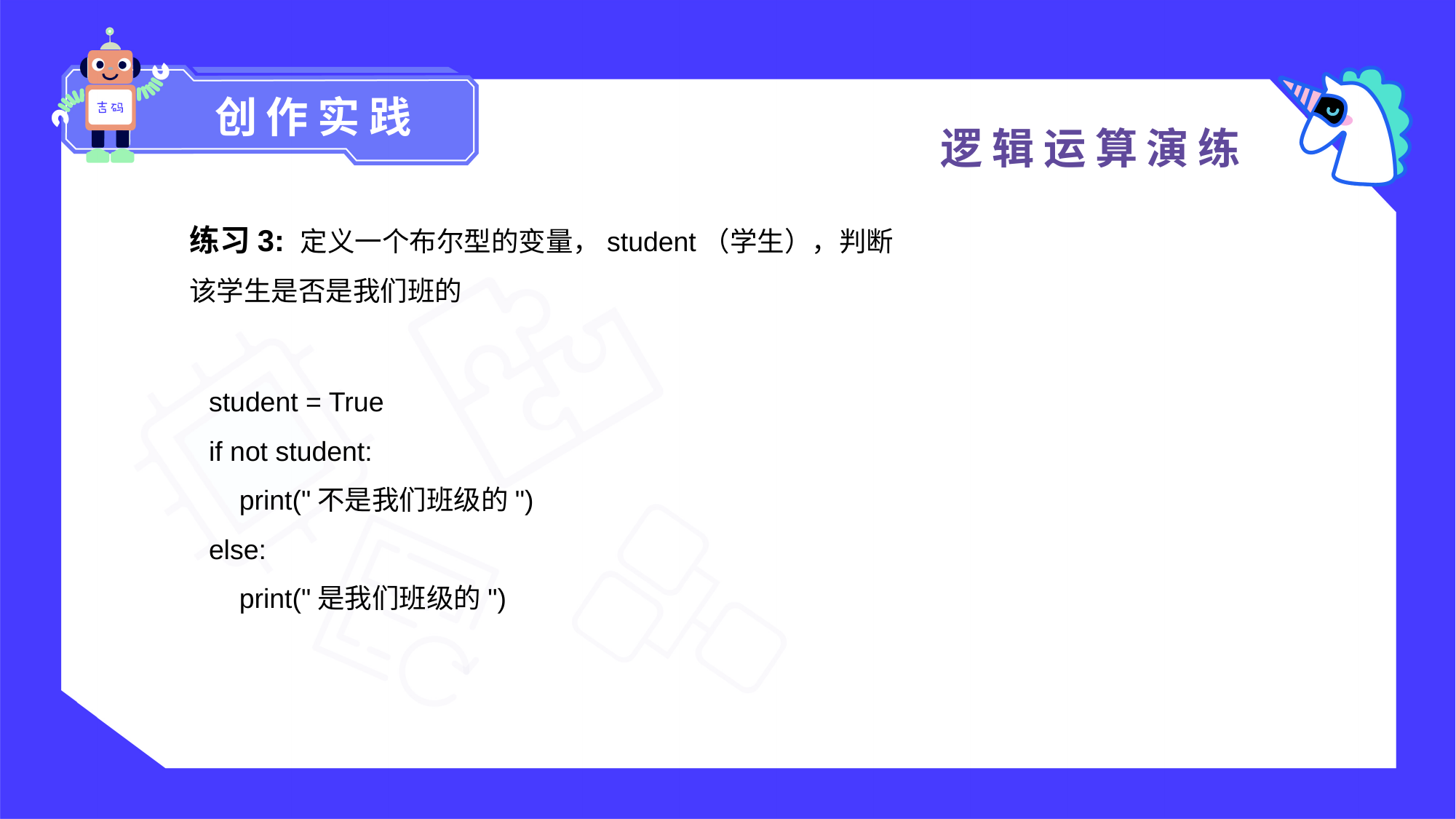

创作实践
逻辑运算演练
练习3: 定义一个布尔型的变量，student（学生），判断该学生是否是我们班的
student = True
if not student:
    print("不是我们班级的")
else:
    print("是我们班级的")